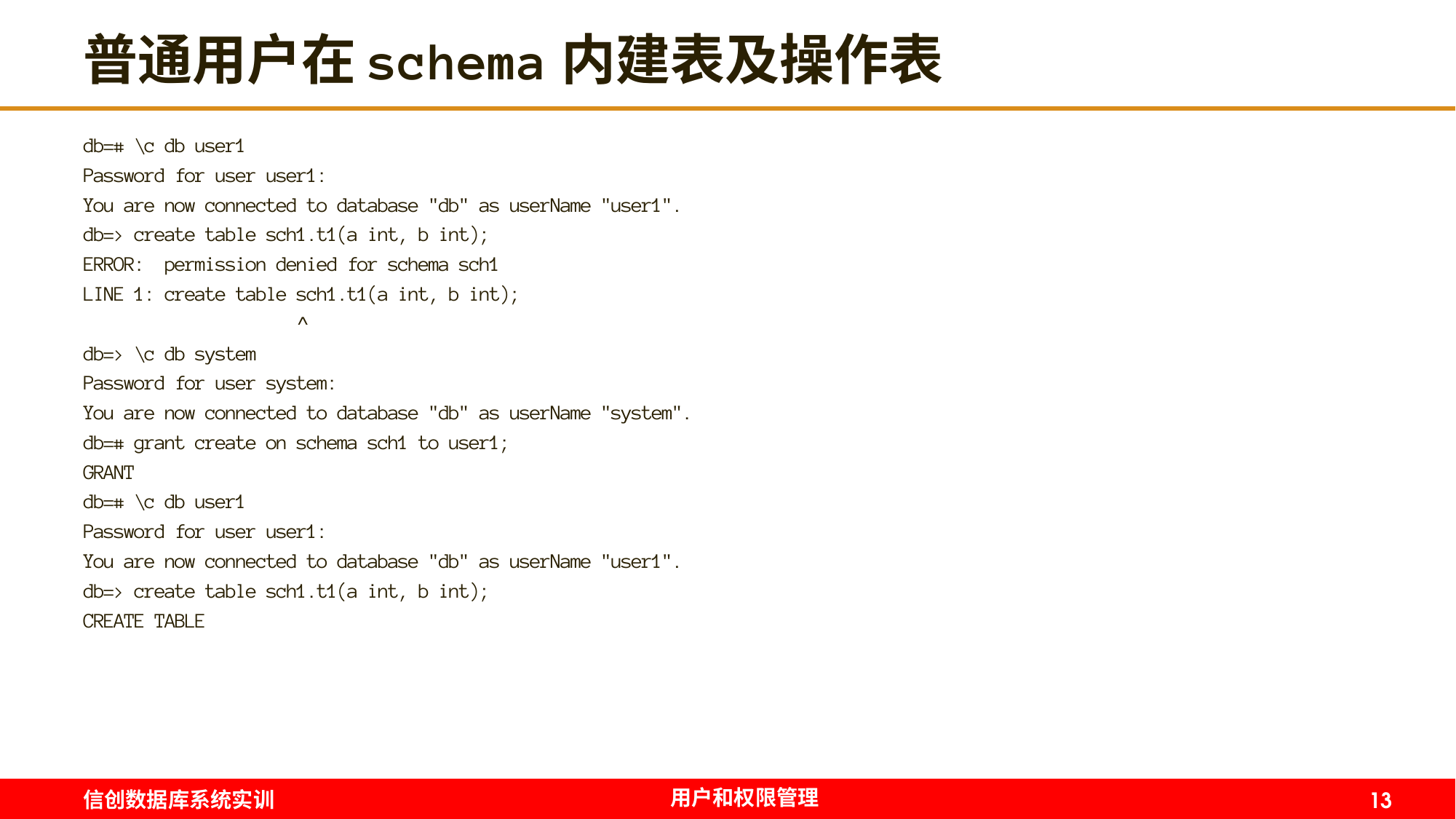

# 普通用户在schema内建表及操作表
db=# \c db user1
Password for user user1:
You are now connected to database "db" as userName "user1".
db=> create table sch1.t1(a int, b int);
ERROR:  permission denied for schema sch1
LINE 1: create table sch1.t1(a int, b int);
                     ^
db=> \c db system
Password for user system:
You are now connected to database "db" as userName "system".
db=# grant create on schema sch1 to user1;
GRANT
db=# \c db user1
Password for user user1:
You are now connected to database "db" as userName "user1".
db=> create table sch1.t1(a int, b int);
CREATE TABLE